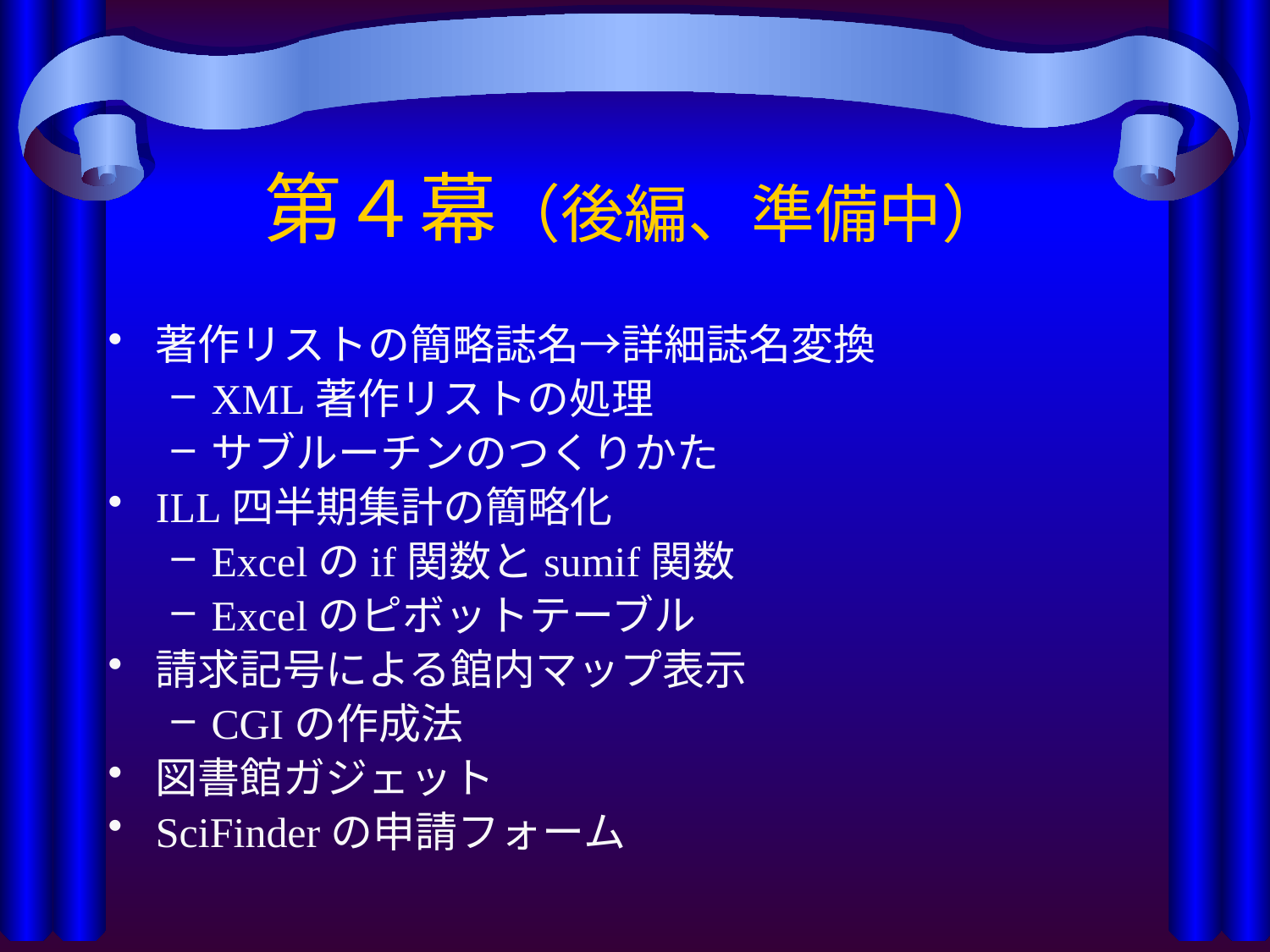

# 第４幕（後編、準備中）
著作リストの簡略誌名→詳細誌名変換
XML著作リストの処理
サブルーチンのつくりかた
ILL四半期集計の簡略化
Excelのif関数とsumif関数
Excelのピボットテーブル
請求記号による館内マップ表示
CGIの作成法
図書館ガジェット
SciFinderの申請フォーム